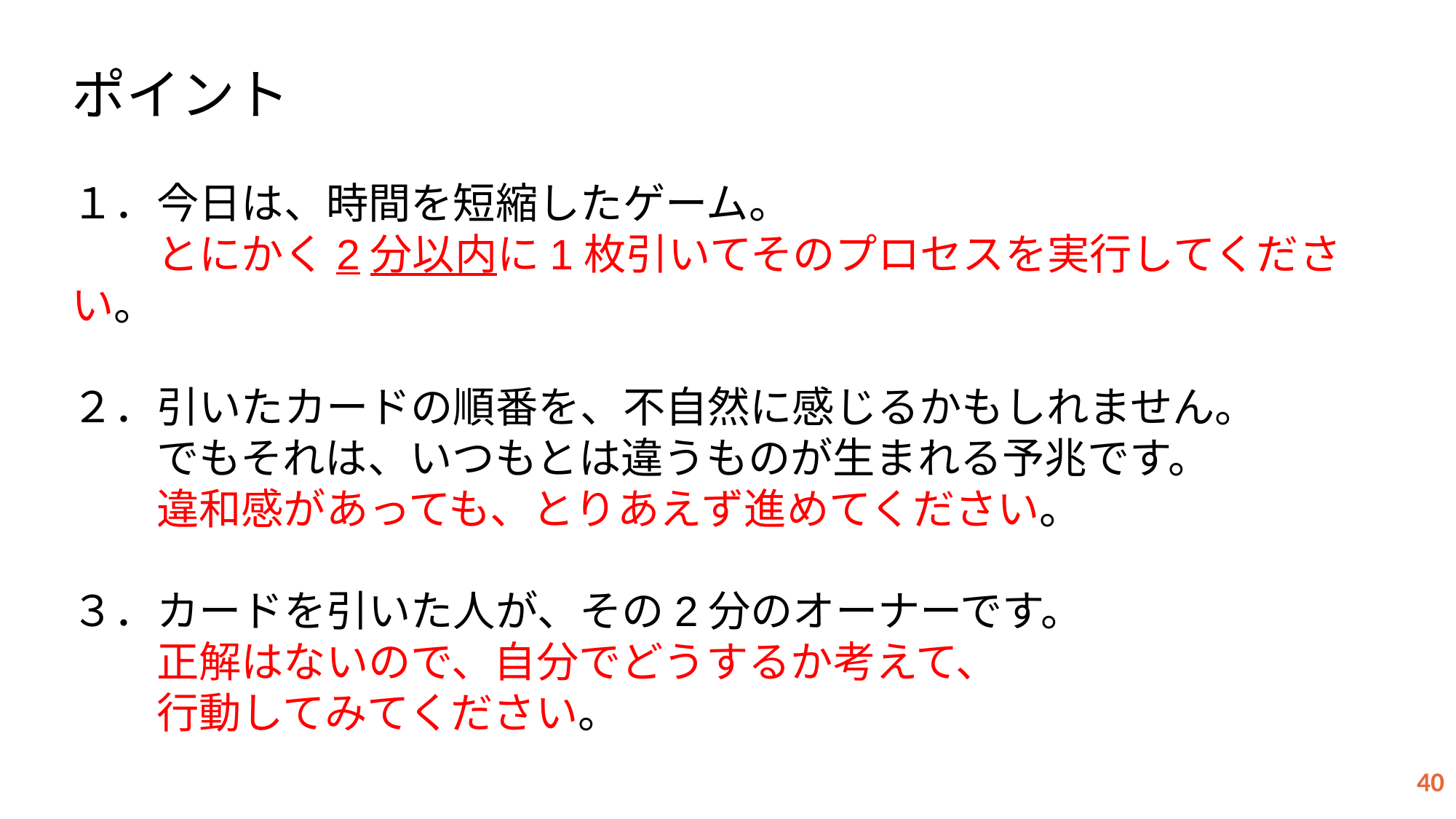

ポイント

１．今日は、時間を短縮したゲーム。
　　とにかく2分以内に1枚引いてそのプロセスを実行してください。

２．引いたカードの順番を、不自然に感じるかもしれません。
　　でもそれは、いつもとは違うものが生まれる予兆です。
　　違和感があっても、とりあえず進めてください。

３．カードを引いた人が、その2分のオーナーです。
　　正解はないので、自分でどうするか考えて、
　　行動してみてください。
40